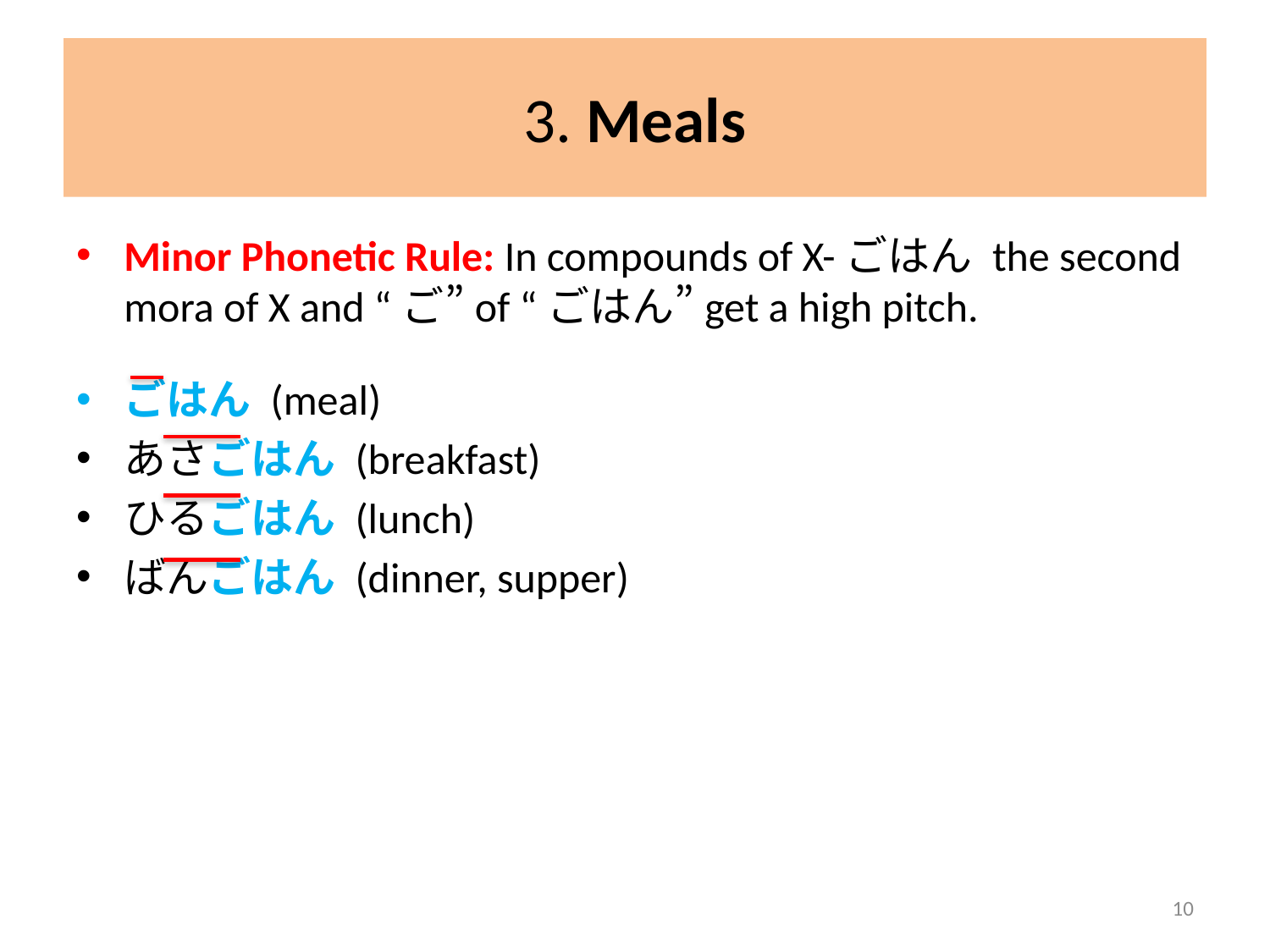

# 3. Meals
Minor Phonetic Rule: In compounds of X-ごはん the second mora of X and “ご”of “ごはん”get a high pitch.

ごはん (meal)
あさごはん (breakfast)
ひるごはん (lunch)
ばんごはん (dinner, supper)

10